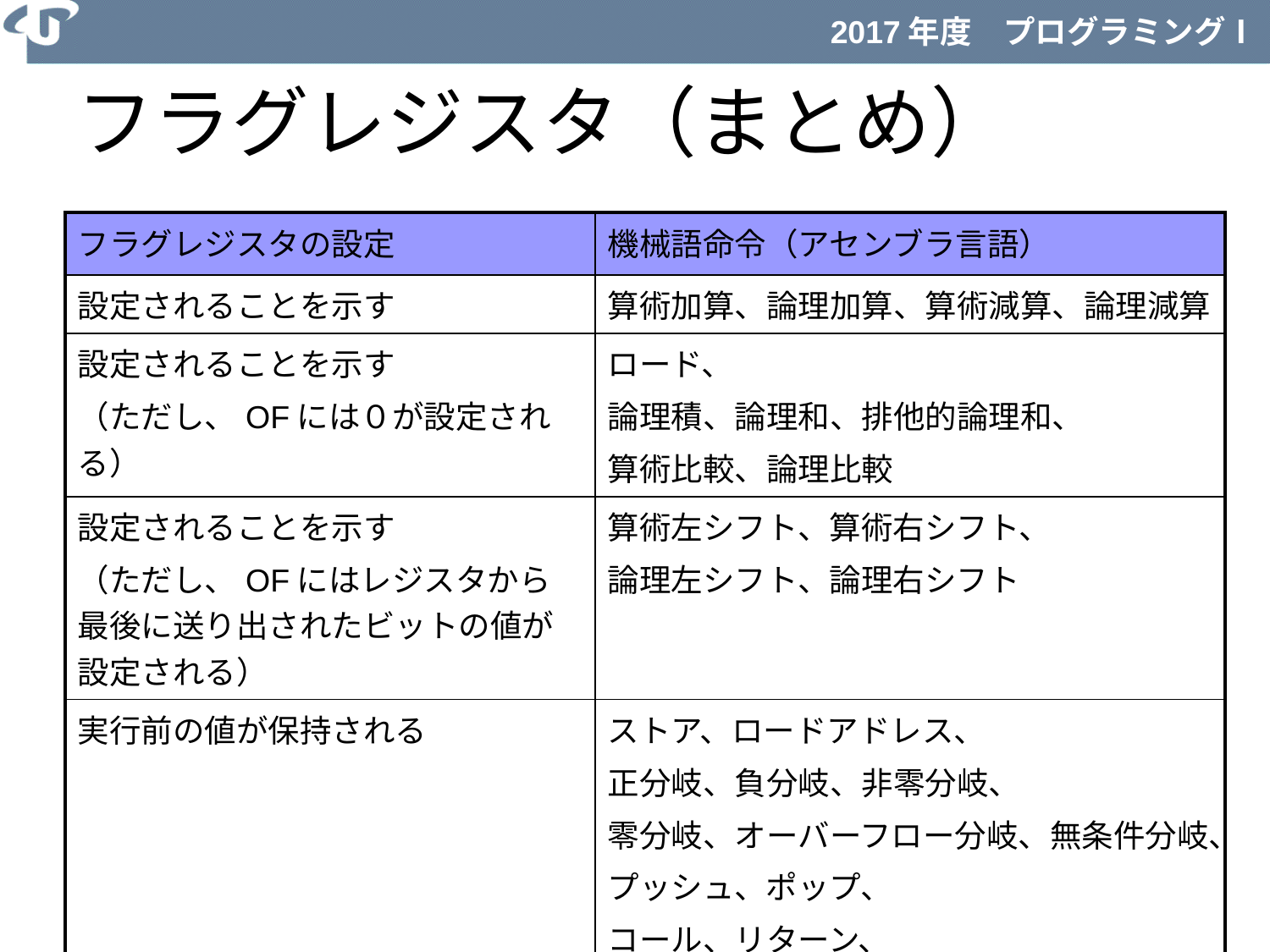

# フラグレジスタ（まとめ）
| フラグレジスタの設定 | 機械語命令（アセンブラ言語） |
| --- | --- |
| 設定されることを示す | 算術加算、論理加算、算術減算、論理減算 |
| 設定されることを示す （ただし、OFには０が設定される） | ロード、 論理積、論理和、排他的論理和、 算術比較、論理比較 |
| 設定されることを示す （ただし、OFにはレジスタから最後に送り出されたビットの値が設定される） | 算術左シフト、算術右シフト、 論理左シフト、論理右シフト |
| 実行前の値が保持される | ストア、ロードアドレス、 正分岐、負分岐、非零分岐、 零分岐、オーバーフロー分岐、無条件分岐、 プッシュ、ポップ、 コール、リターン、 スーパバイザコール、ノーオペレーション |